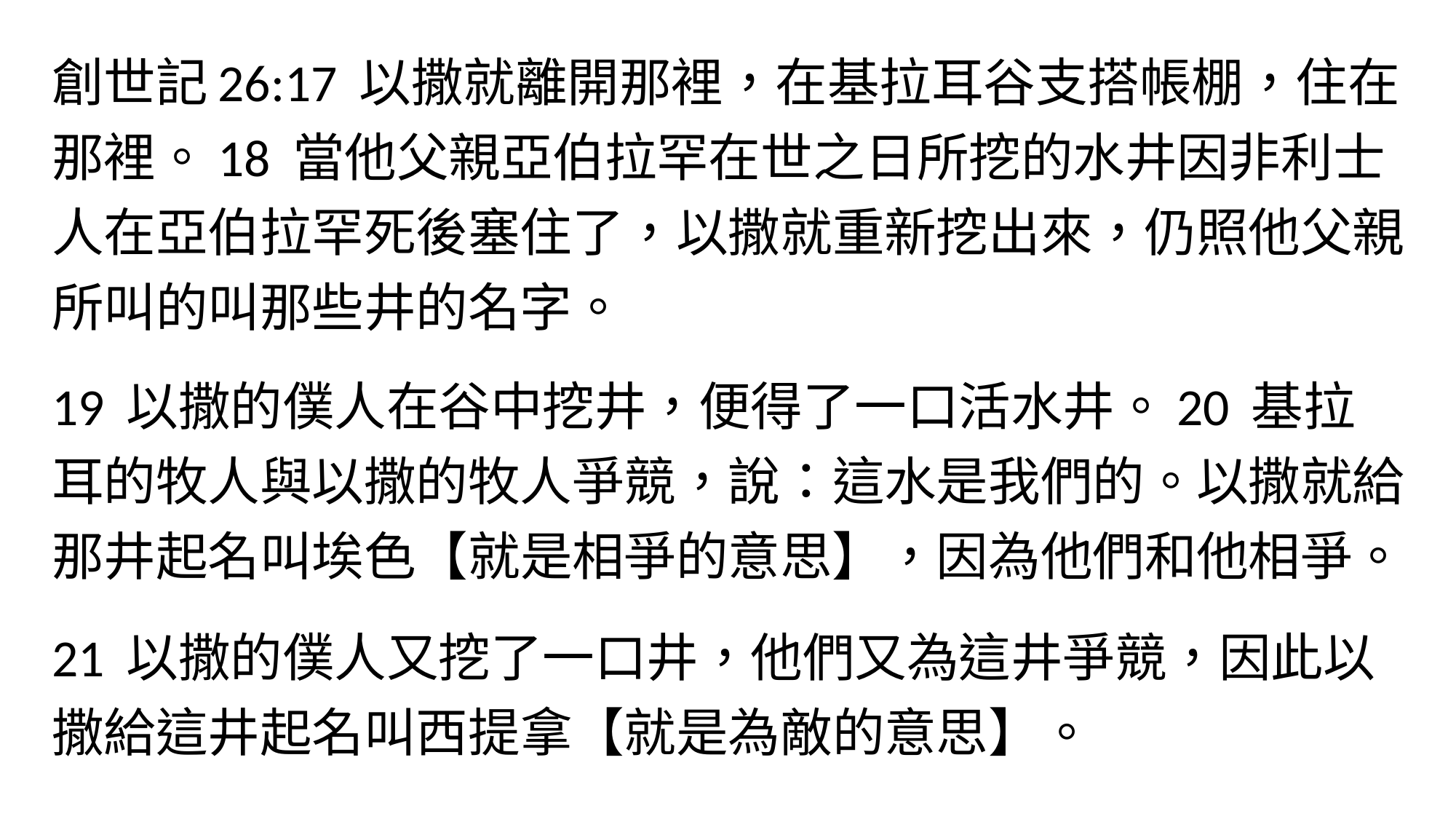

創世記26:17 以撒就離開那裡，在基拉耳谷支搭帳棚，住在那裡。18 當他父親亞伯拉罕在世之日所挖的水井因非利士人在亞伯拉罕死後塞住了，以撒就重新挖出來，仍照他父親所叫的叫那些井的名字。

19 以撒的僕人在谷中挖井，便得了一口活水井。20 基拉耳的牧人與以撒的牧人爭競，說：這水是我們的。以撒就給那井起名叫埃色【就是相爭的意思】，因為他們和他相爭。

21 以撒的僕人又挖了一口井，他們又為這井爭競，因此以撒給這井起名叫西提拿【就是為敵的意思】。